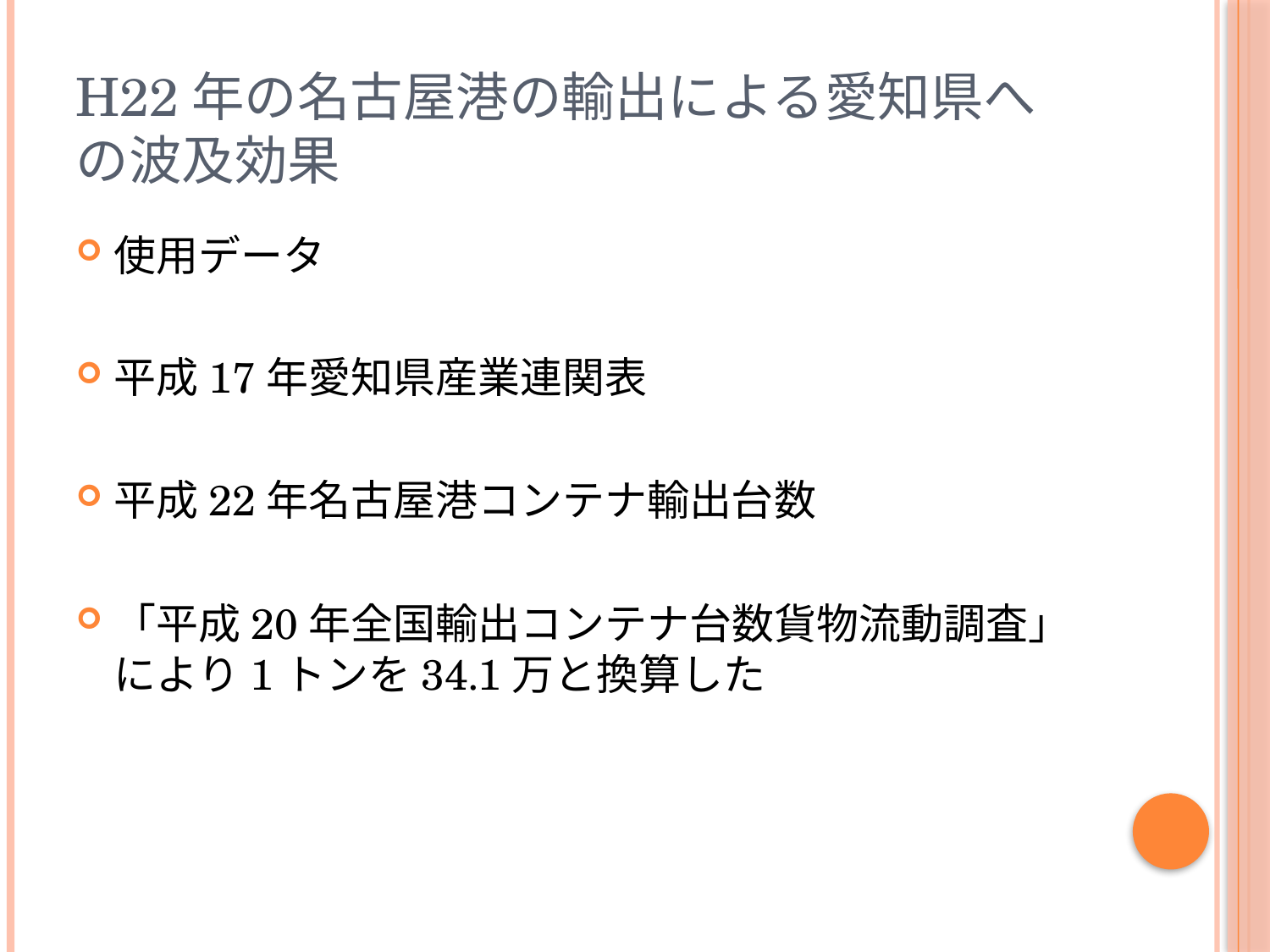

# H22年の名古屋港の輸出による愛知県への波及効果
使用データ

平成17年愛知県産業連関表

平成22年名古屋港コンテナ輸出台数

「平成20年全国輸出コンテナ台数貨物流動調査」により1トンを34.1万と換算した